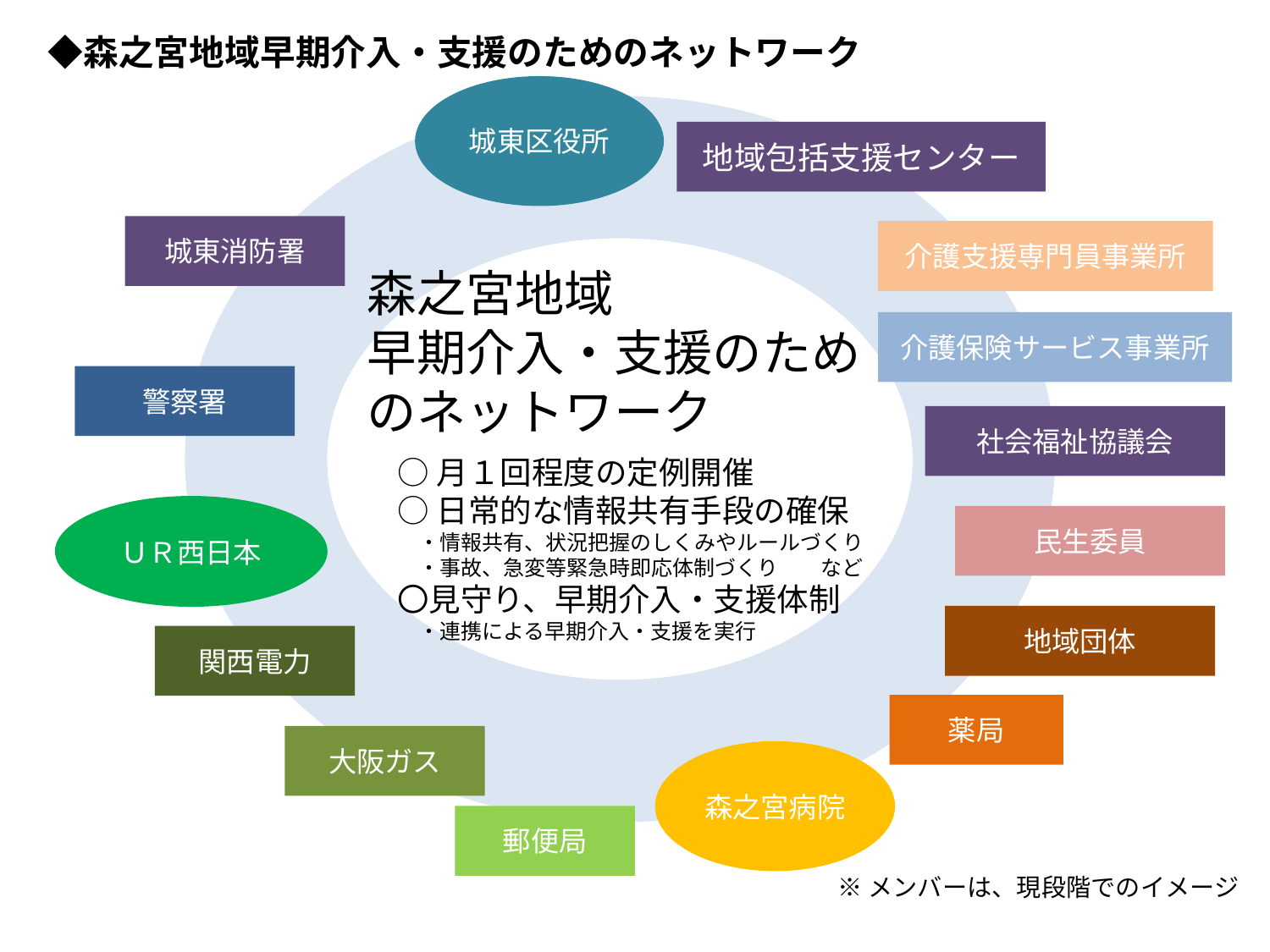

# ◆森之宮地域早期介入・支援のためのネットワーク
城東区役所

地域包括支援センター
城東消防署
介護支援専門員事業所
森之宮地域
早期介入・支援のためのネットワーク
介護保険サービス事業所
警察署
社会福祉協議会
○月１回程度の定例開催
○日常的な情報共有手段の確保
　・情報共有、状況把握のしくみやルールづくり
　・事故、急変等緊急時即応体制づくり　　など
〇見守り、早期介入・支援体制
　・連携による早期介入・支援を実行
ＵＲ西日本
民生委員
地域団体
関西電力
薬局
大阪ガス
森之宮病院
郵便局
※メンバーは、現段階でのイメージ